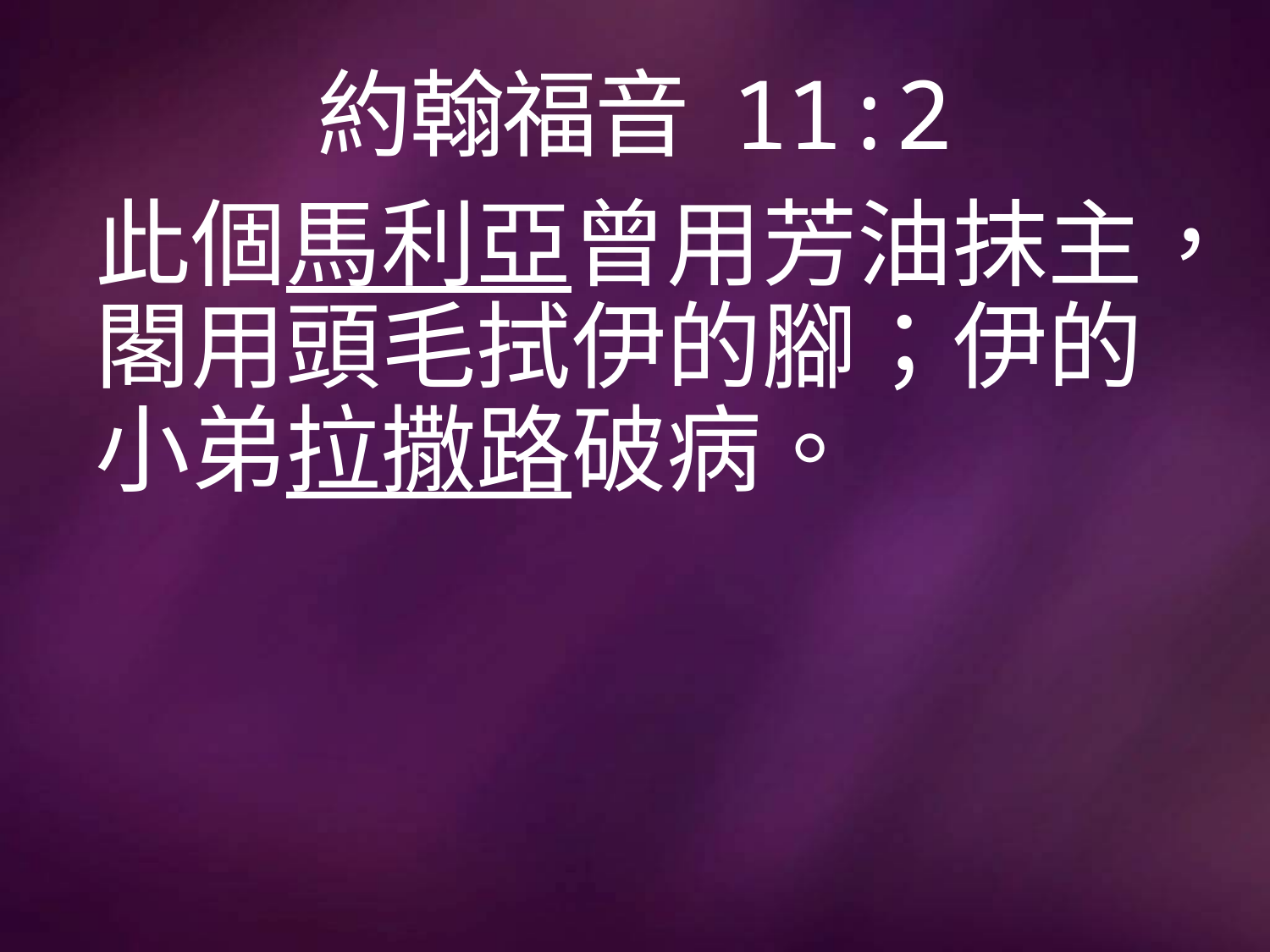

# 約翰福音 11:2
此個馬利亞曾用芳油抹主，閣用頭毛拭伊的腳；伊的小弟拉撒路破病。